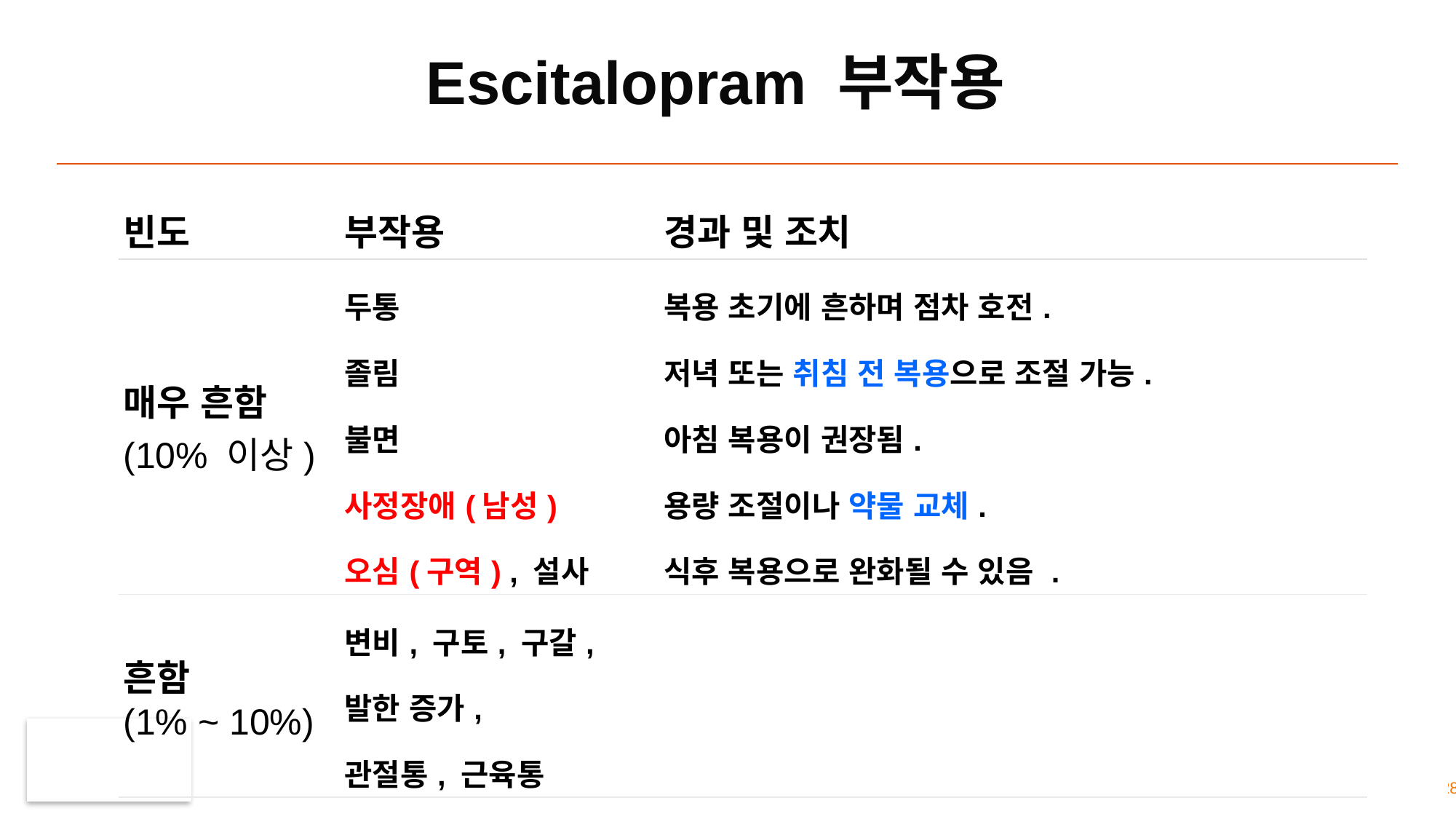

# Escitalopram 부작용

| 빈도 | 부작용 | 경과 및 조치 |
| --- | --- | --- |
| 매우 흔함 (10% 이상) | 두통 졸림 불면 사정장애(남성) 오심(구역) , 설사 | 복용 초기에 흔하며 점차 호전. 저녁 또는 취침 전 복용으로 조절 가능. 아침 복용이 권장됨. 용량 조절이나 약물 교체. 식후 복용으로 완화될 수 있음 . |
| 흔함 (1% ~ 10%) | 변비, 구토, 구갈, 발한 증가, 관절통, 근육통 |  |